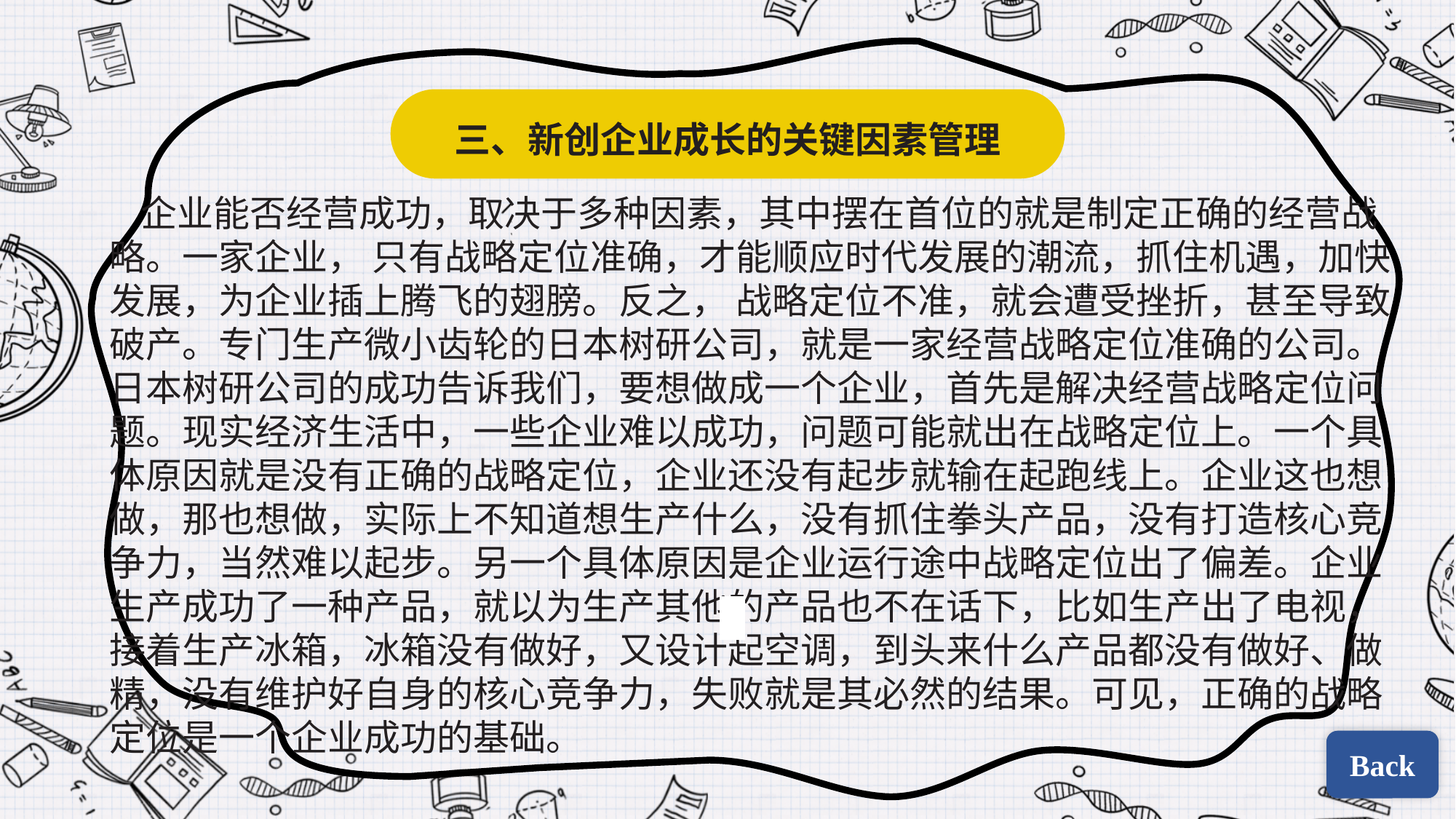

三、新创企业成长的关键因素管理
企业能否经营成功，取决于多种因素，其中摆在首位的就是制定正确的经营战略。一家企业， 只有战略定位准确，才能顺应时代发展的潮流，抓住机遇，加快发展，为企业插上腾飞的翅膀。反之， 战略定位不准，就会遭受挫折，甚至导致破产。专门生产微小齿轮的日本树研公司，就是一家经营战略定位准确的公司。日本树研公司的成功告诉我们，要想做成一个企业，首先是解决经营战略定位问题。现实经济生活中，一些企业难以成功，问题可能就出在战略定位上。一个具体原因就是没有正确的战略定位，企业还没有起步就输在起跑线上。企业这也想做，那也想做，实际上不知道想生产什么，没有抓住拳头产品，没有打造核心竞争力，当然难以起步。另一个具体原因是企业运行途中战略定位出了偏差。企业生产成功了一种产品，就以为生产其他的产品也不在话下，比如生产出了电视，接着生产冰箱，冰箱没有做好，又设计起空调，到头来什么产品都没有做好、做精，没有维护好自身的核心竞争力，失败就是其必然的结果。可见，正确的战略定位是一个企业成功的基础。

|  |  |
| --- | --- |
|  |  |

Back
Back